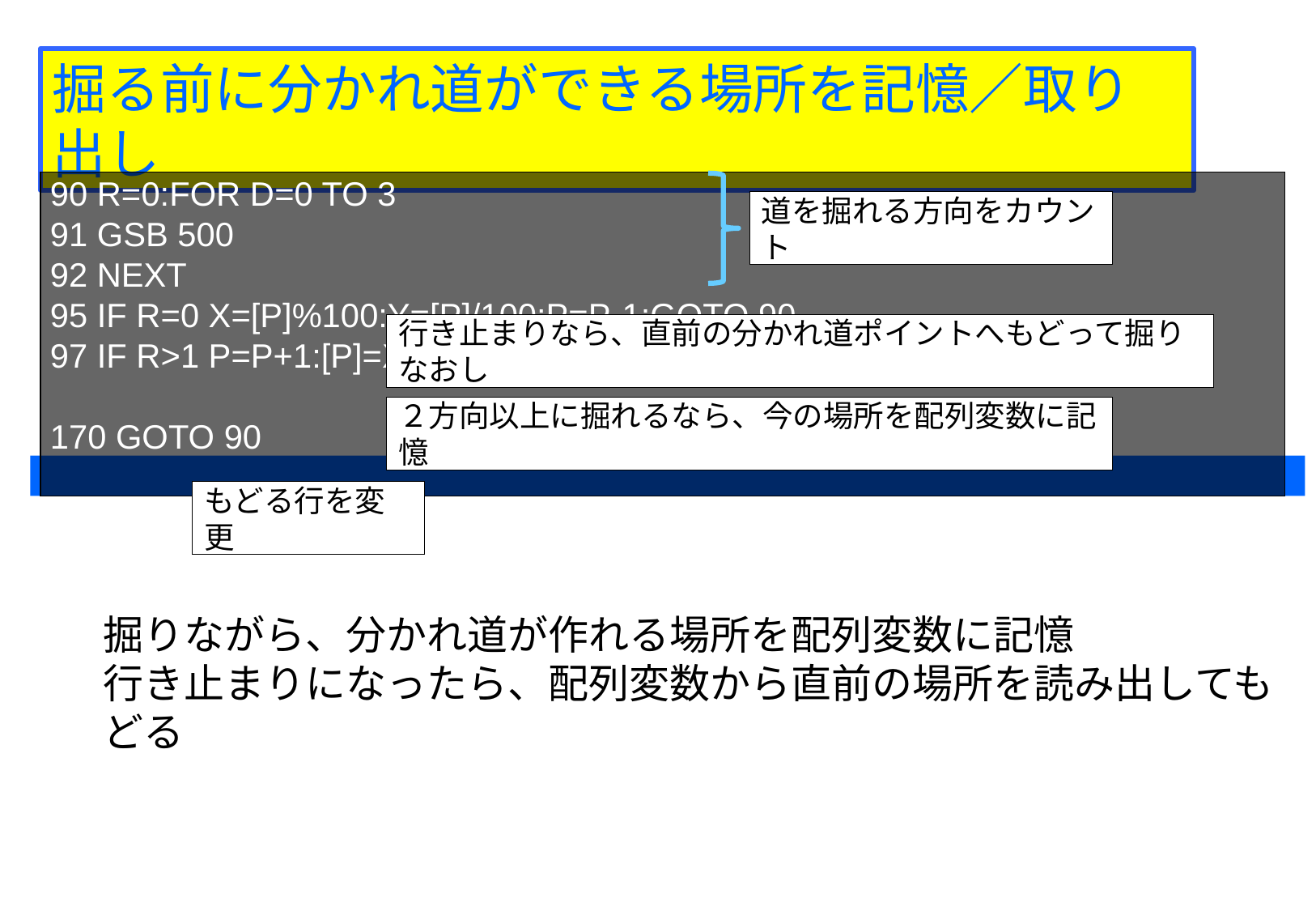

掘る前に分かれ道ができる場所を記憶／取り出し
90 R=0:FOR D=0 TO 3
91 GSB 500
92 NEXT
95 IF R=0 X=[P]%100:Y=[P]/100:P=P-1:GOTO 90
97 IF R>1 P=P+1:[P]=X+Y*100

170 GOTO 90

道を掘れる方向をカウント
行き止まりなら、直前の分かれ道ポイントへもどって掘りなおし
２方向以上に掘れるなら、今の場所を配列変数に記憶

もどる行を変更
掘りながら、分かれ道が作れる場所を配列変数に記憶
行き止まりになったら、配列変数から直前の場所を読み出してもどる